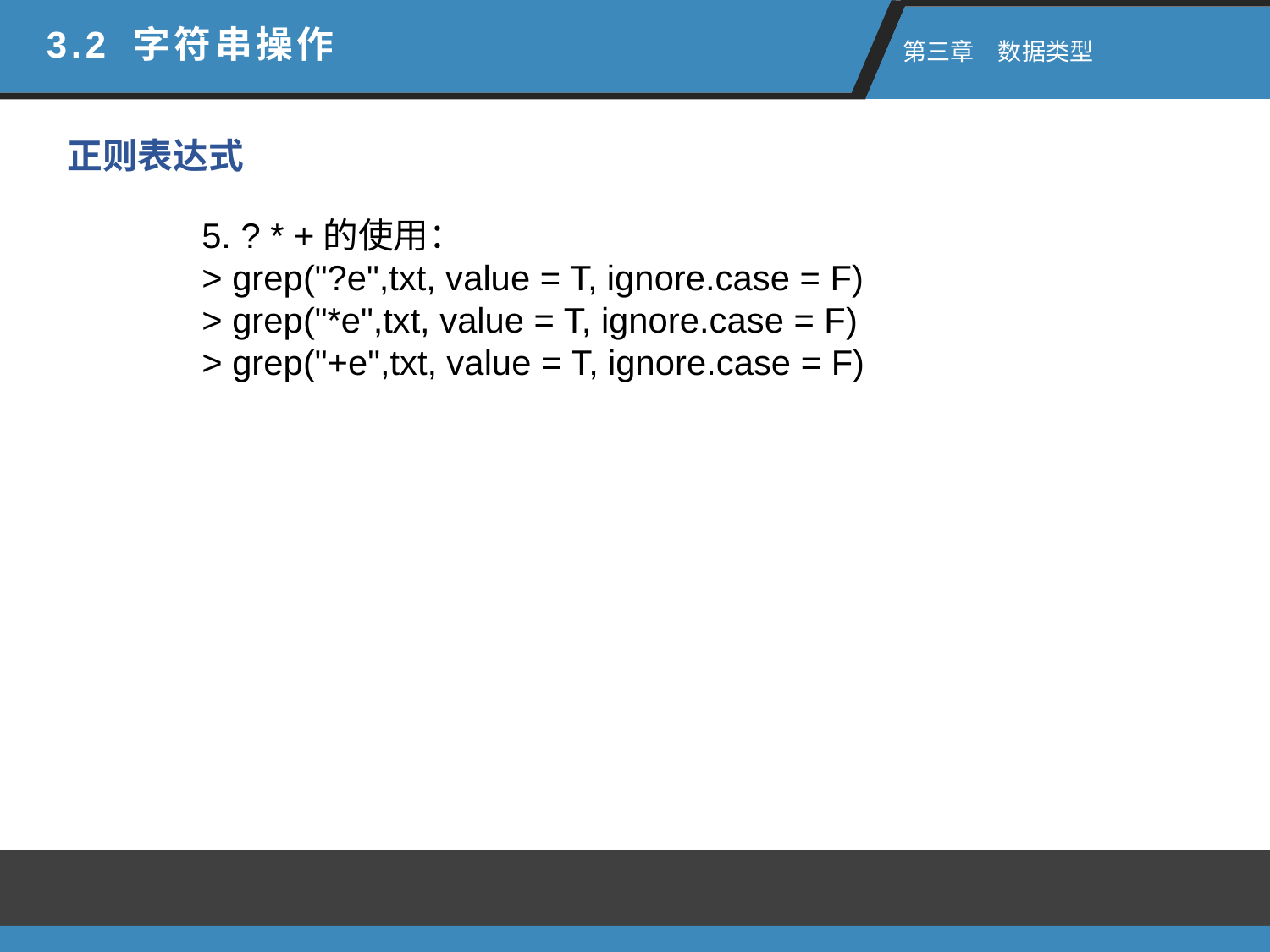

3.2 字符串操作
  第三章　数据类型
正则表达式
5. ? * +的使用：
> grep("?e",txt, value = T, ignore.case = F)
> grep("*e",txt, value = T, ignore.case = F)
> grep("+e",txt, value = T, ignore.case = F)